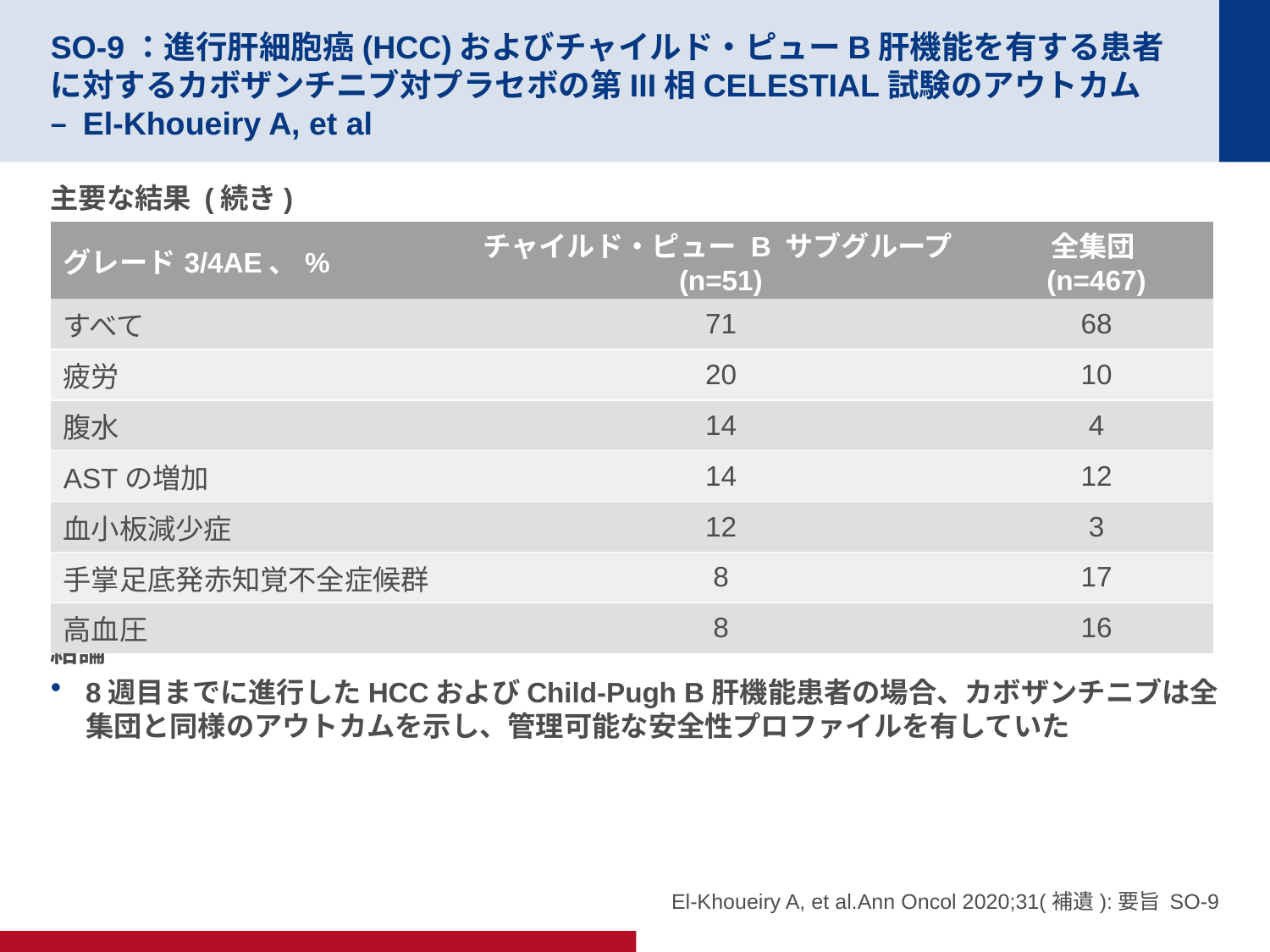

# SO-9：進行肝細胞癌(HCC)およびチャイルド・ピューB肝機能を有する患者に対するカボザンチニブ対プラセボの第III相CELESTIAL試験のアウトカム – El-Khoueiry A, et al
主要な結果 (続き)
結論
8週目までに進行したHCCおよびChild-Pugh B肝機能患者の場合、カボザンチニブは全集団と同様のアウトカムを示し、管理可能な安全性プロファイルを有していた
| グレード3/4AE、% | チャイルド・ピュー B サブグループ (n=51) | 全集団 (n=467) |
| --- | --- | --- |
| すべて | 71 | 68 |
| 疲労 | 20 | 10 |
| 腹水 | 14 | 4 |
| ASTの増加 | 14 | 12 |
| 血小板減少症 | 12 | 3 |
| 手掌足底発赤知覚不全症候群 | 8 | 17 |
| 高血圧 | 8 | 16 |
El-Khoueiry A, et al.Ann Oncol 2020;31(補遺):要旨 SO-9